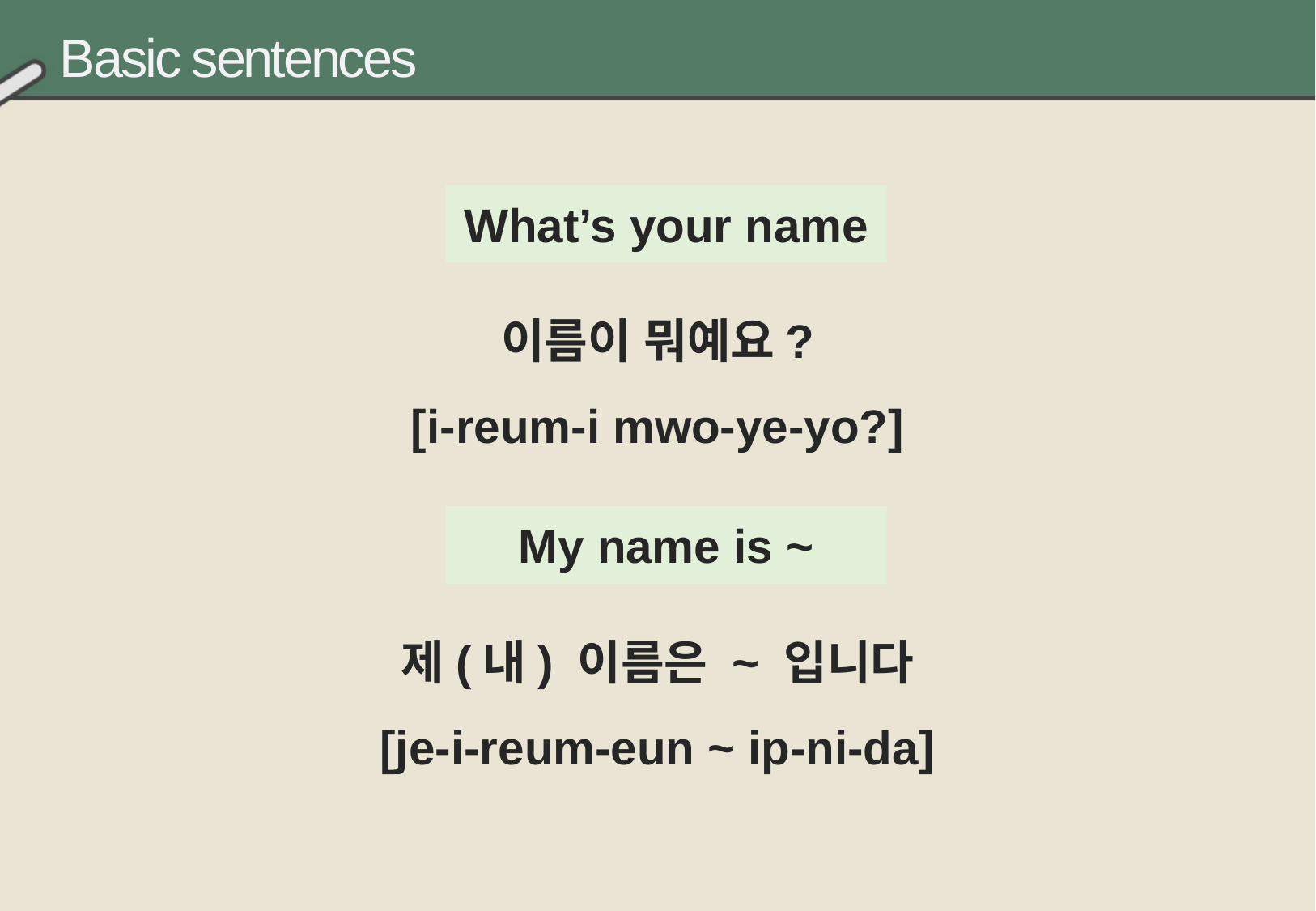

Basic sentences

What’s your name
이름이 뭐예요?
[i-reum-i mwo-ye-yo?]

My name is ~
제(내) 이름은 ~ 입니다
[je-i-reum-eun ~ ip-ni-da]